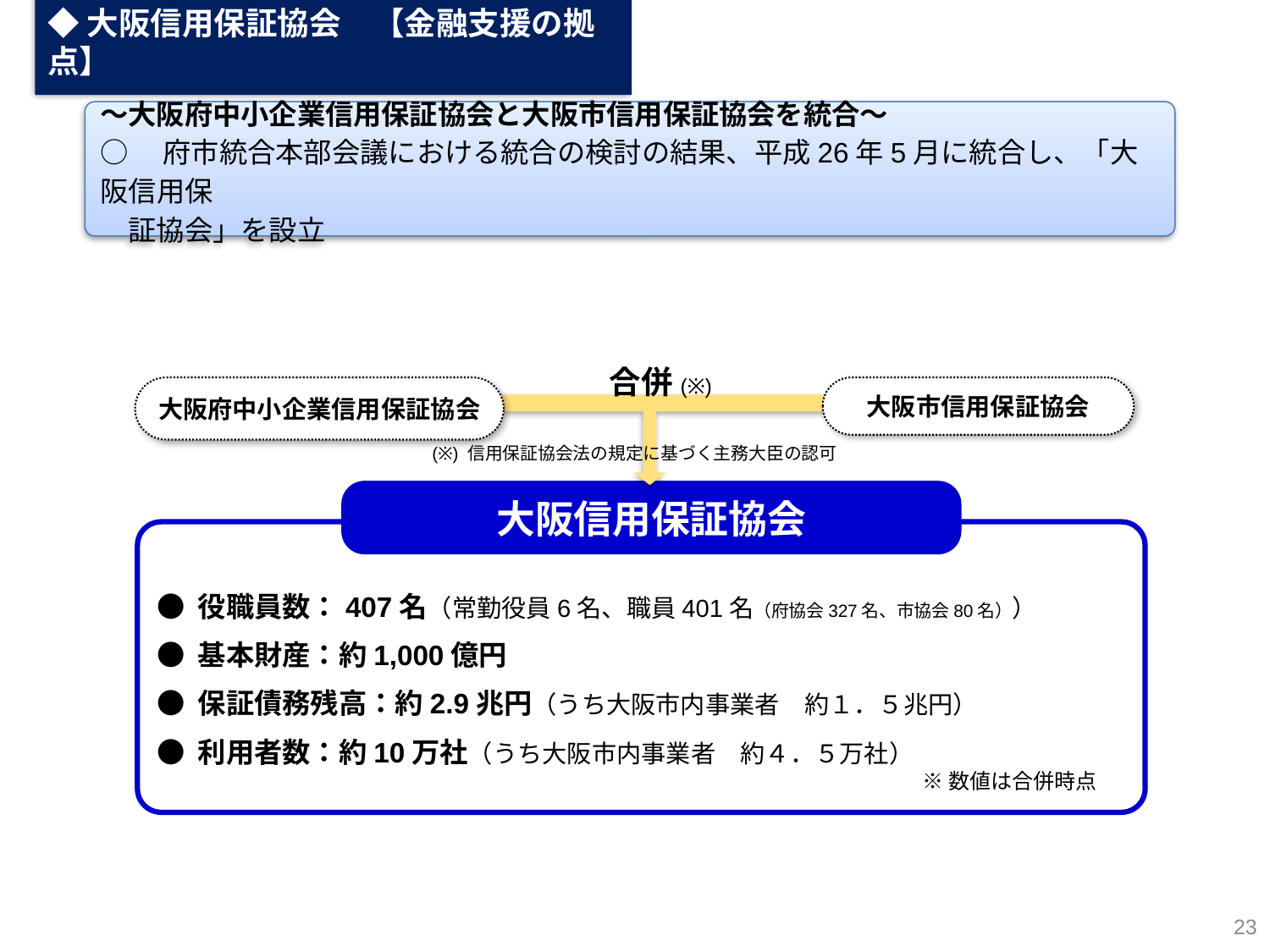

◆大阪信用保証協会　【金融支援の拠点】
～大阪府中小企業信用保証協会と大阪市信用保証協会を統合～
○　府市統合本部会議における統合の検討の結果、平成26年5月に統合し、「大阪信用保
　証協会」を設立
合併(※)
大阪府中小企業信用保証協会
大阪市信用保証協会

(※) 信用保証協会法の規定に基づく主務大臣の認可
大阪信用保証協会

● 役職員数：407名（常勤役員6名、職員401名（府協会327名、市協会80名））

● 基本財産：約1,000億円

● 保証債務残高：約2.9兆円（うち大阪市内事業者　約１．５兆円）

● 利用者数：約10万社（うち大阪市内事業者　約４．５万社）
※数値は合併時点
23